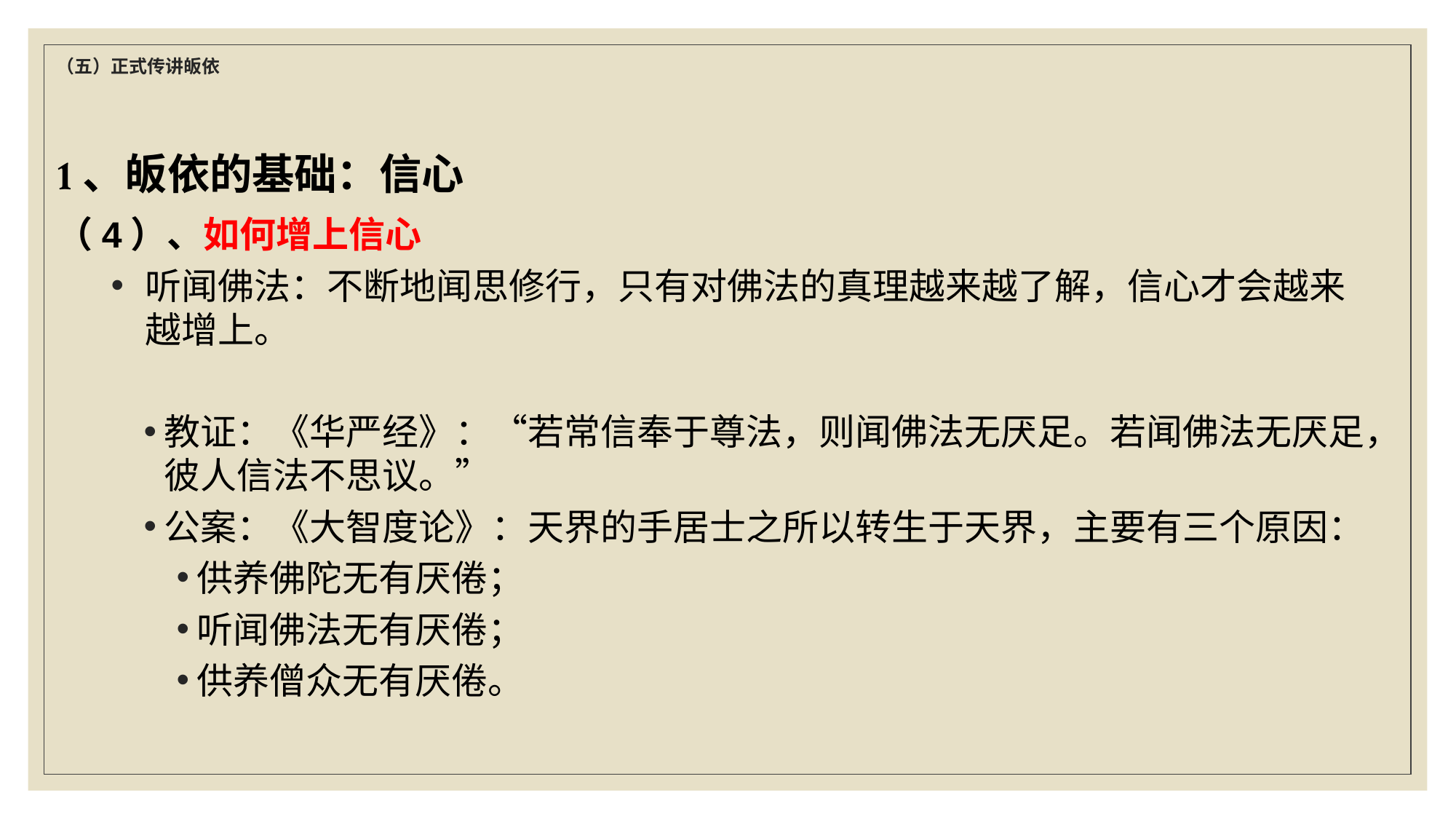

# （五）正式传讲皈依
1、皈依的基础：信心
（4）、如何增上信心
听闻佛法：不断地闻思修行，只有对佛法的真理越来越了解，信心才会越来越增上。

教证：《华严经》：“若常信奉于尊法，则闻佛法无厌足。若闻佛法无厌足，彼人信法不思议。”
公案：《大智度论》：天界的手居士之所以转生于天界，主要有三个原因：
供养佛陀无有厌倦；
听闻佛法无有厌倦；
供养僧众无有厌倦。